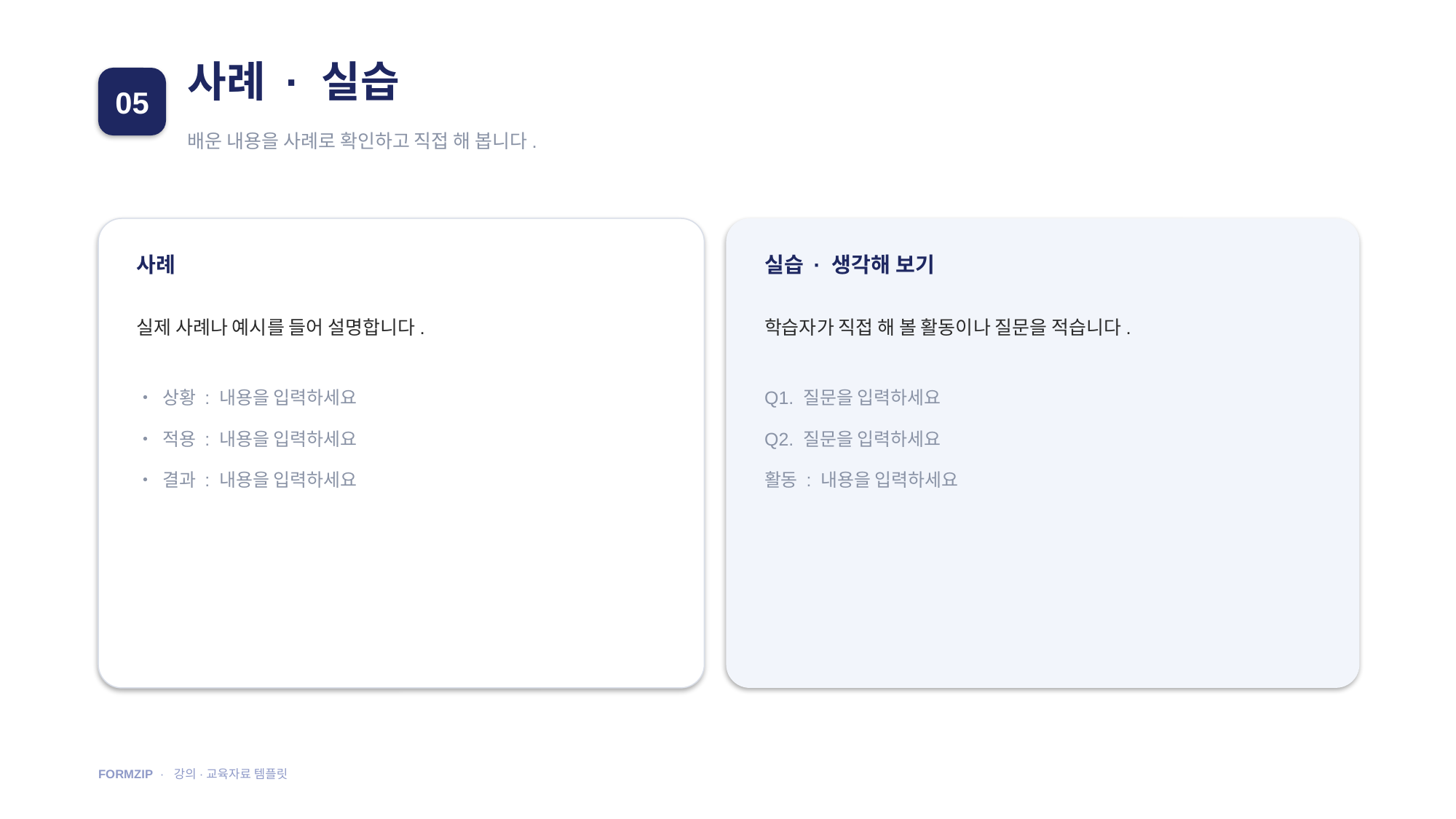

사례 · 실습
05
배운 내용을 사례로 확인하고 직접 해 봅니다.

사례
실습 · 생각해 보기
실제 사례나 예시를 들어 설명합니다.

• 상황 : 내용을 입력하세요
• 적용 : 내용을 입력하세요
• 결과 : 내용을 입력하세요
학습자가 직접 해 볼 활동이나 질문을 적습니다.

Q1. 질문을 입력하세요
Q2. 질문을 입력하세요
활동 : 내용을 입력하세요
FORMZIP  ·  강의·교육자료 템플릿